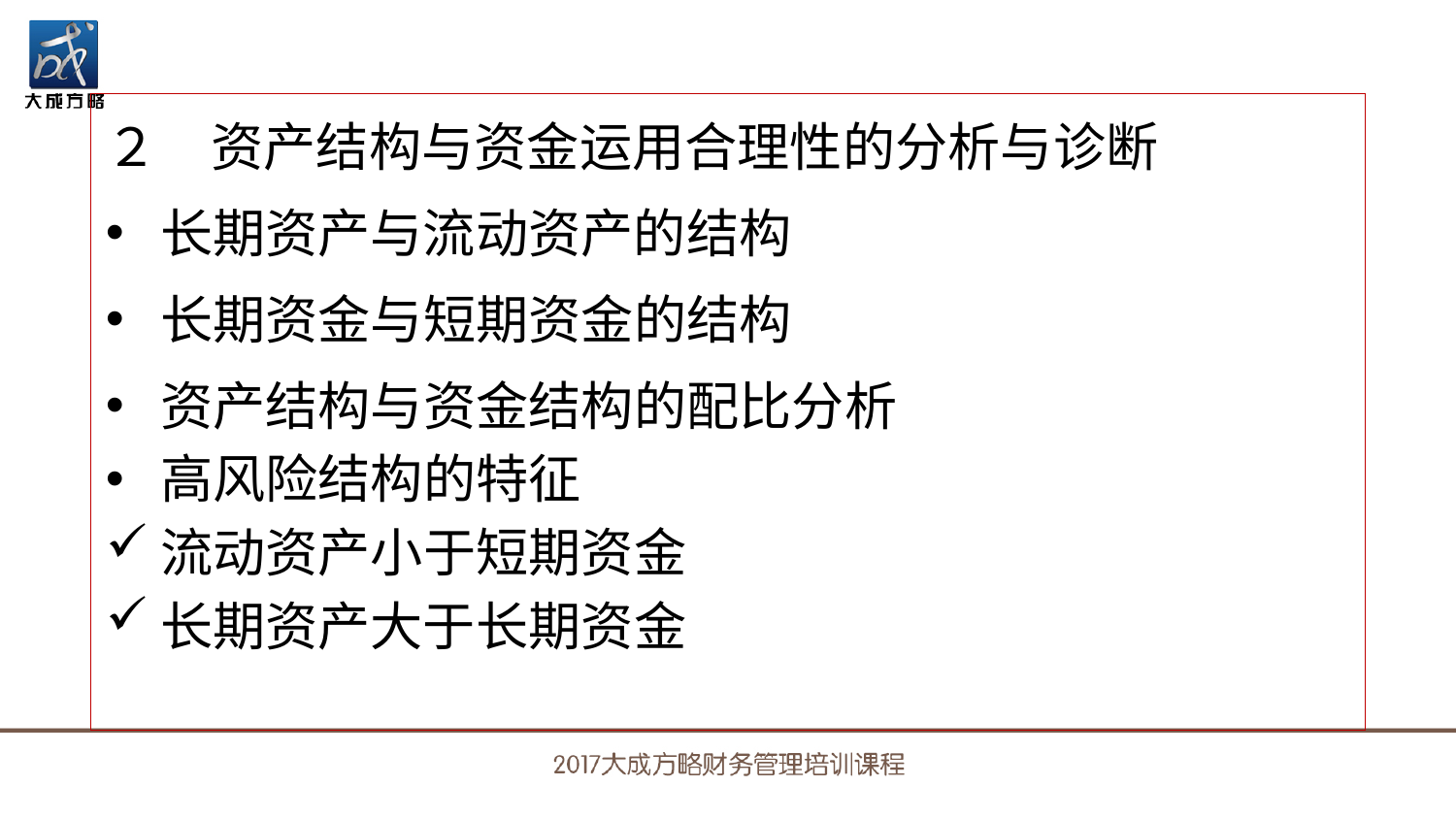

２　资产结构与资金运用合理性的分析与诊断
长期资产与流动资产的结构
长期资金与短期资金的结构
资产结构与资金结构的配比分析
高风险结构的特征
流动资产小于短期资金
长期资产大于长期资金